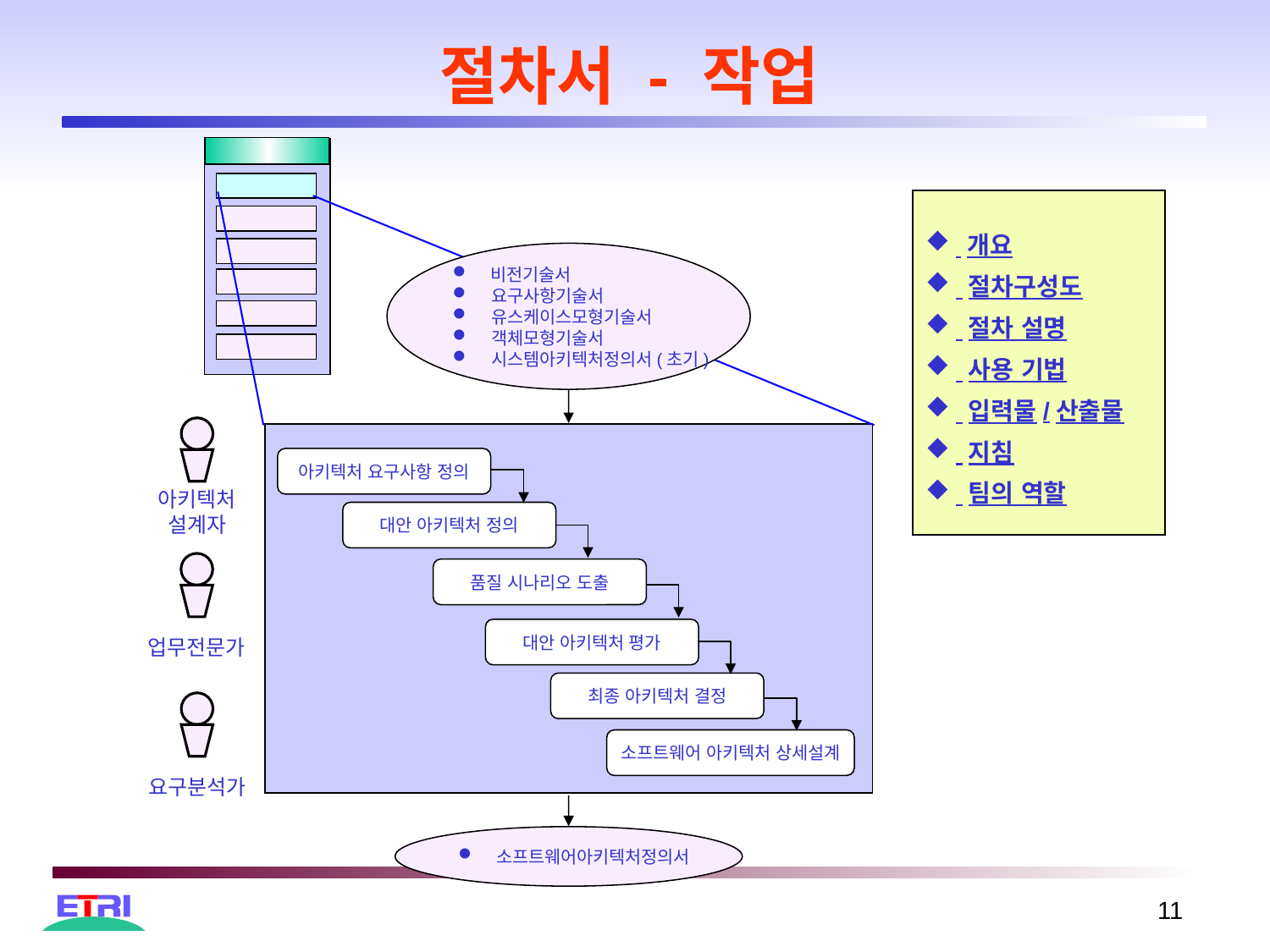

# 절차서 - 작업

 비전기술서
 요구사항기술서
 유스케이스모형기술서
 객체모형기술서
 시스템아키텍처정의서(초기)

아키텍처 요구사항 정의

아키텍처
설계자
대안 아키텍처 정의

품질 시나리오 도출

대안 아키텍처 평가
업무전문가

최종 아키텍처 결정

소프트웨어 아키텍처 상세설계
요구분석가

 소프트웨어아키텍처정의서
 개요
 절차구성도
 절차 설명
 사용 기법
 입력물/산출물
 지침
 팀의 역할

11